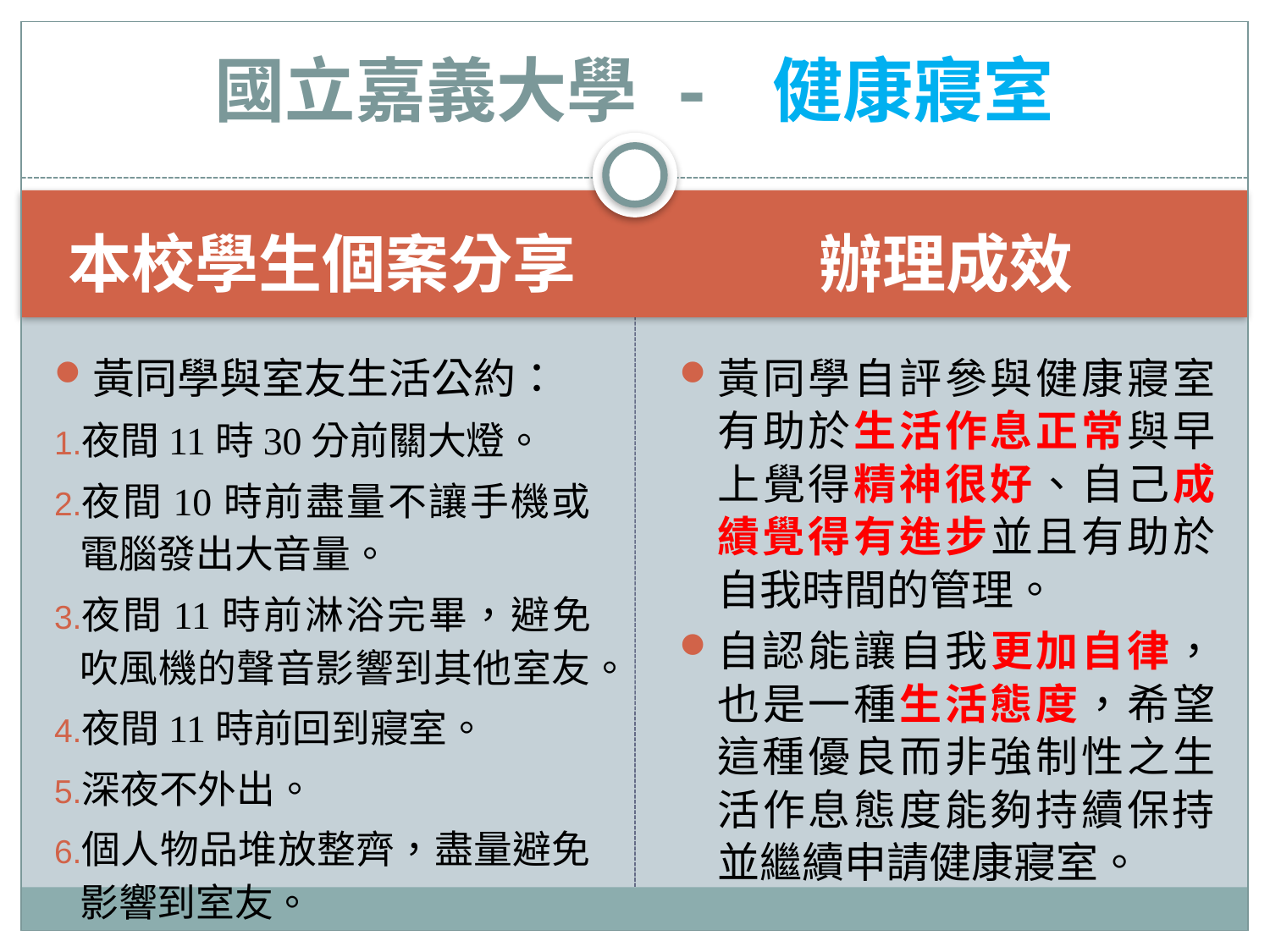

# 國立嘉義大學 - 健康寢室
本校學生個案分享
辦理成效
黃同學與室友生活公約：
夜間11時30分前關大燈。
夜間10時前盡量不讓手機或電腦發出大音量。
夜間11時前淋浴完畢，避免吹風機的聲音影響到其他室友。
夜間11時前回到寢室。
深夜不外出。
個人物品堆放整齊，盡量避免影響到室友。
黃同學自評參與健康寢室有助於生活作息正常與早上覺得精神很好、自己成績覺得有進步並且有助於自我時間的管理。
自認能讓自我更加自律，也是一種生活態度，希望這種優良而非強制性之生活作息態度能夠持續保持並繼續申請健康寢室。